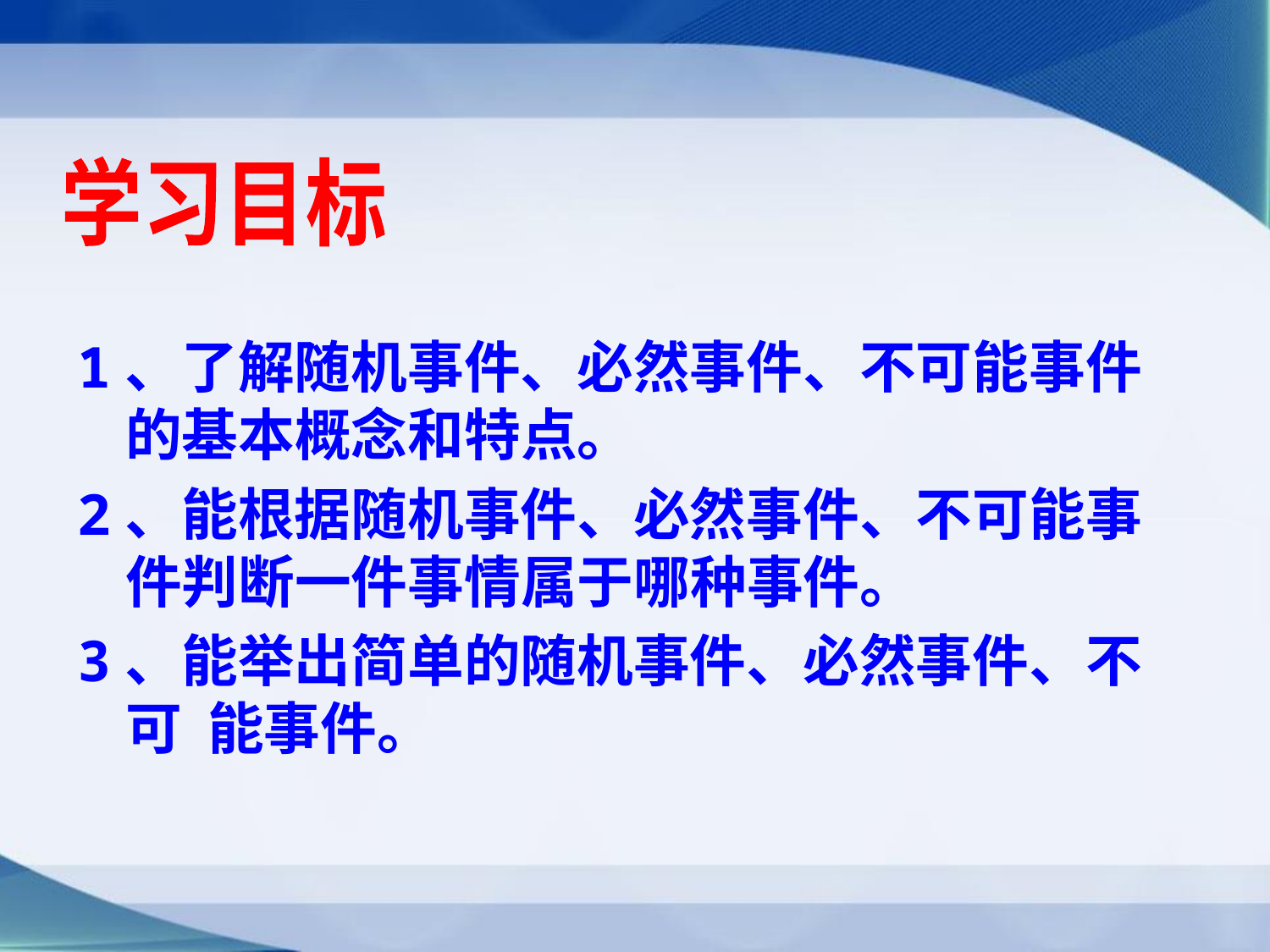

学习目标

1、了解随机事件、必然事件、不可能事件的基本概念和特点。
2、能根据随机事件、必然事件、不可能事件判断一件事情属于哪种事件。
3、能举出简单的随机事件、必然事件、不可  能事件。